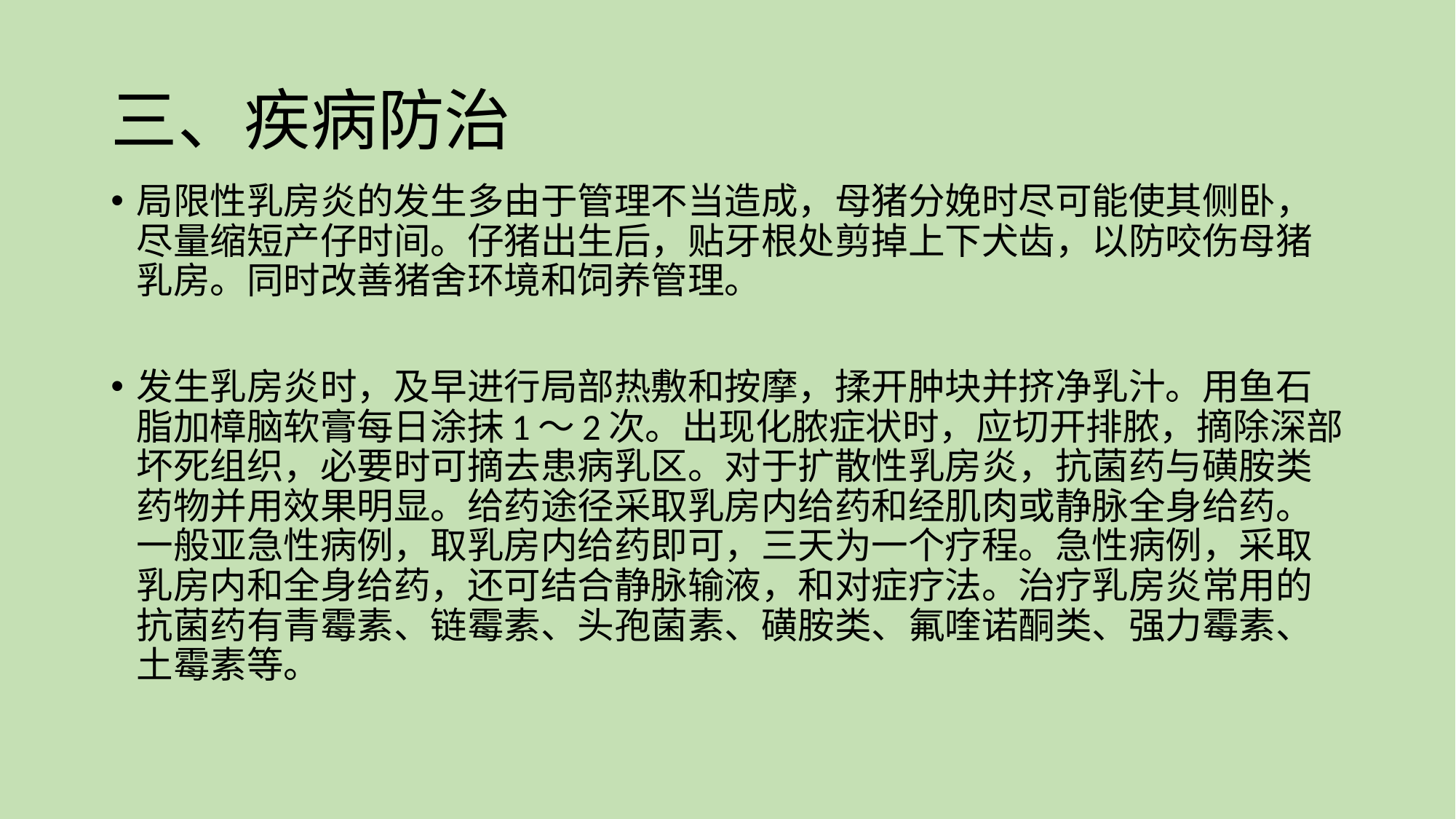

# 三、疾病防治
局限性乳房炎的发生多由于管理不当造成，母猪分娩时尽可能使其侧卧，尽量缩短产仔时间。仔猪出生后，贴牙根处剪掉上下犬齿，以防咬伤母猪乳房。同时改善猪舍环境和饲养管理。

发生乳房炎时，及早进行局部热敷和按摩，揉开肿块并挤净乳汁。用鱼石脂加樟脑软膏每日涂抹1～2次。出现化脓症状时，应切开排脓，摘除深部坏死组织，必要时可摘去患病乳区。对于扩散性乳房炎，抗菌药与磺胺类药物并用效果明显。给药途径采取乳房内给药和经肌肉或静脉全身给药。一般亚急性病例，取乳房内给药即可，三天为一个疗程。急性病例，采取乳房内和全身给药，还可结合静脉输液，和对症疗法。治疗乳房炎常用的抗菌药有青霉素、链霉素、头孢菌素、磺胺类、氟喹诺酮类、强力霉素、土霉素等。